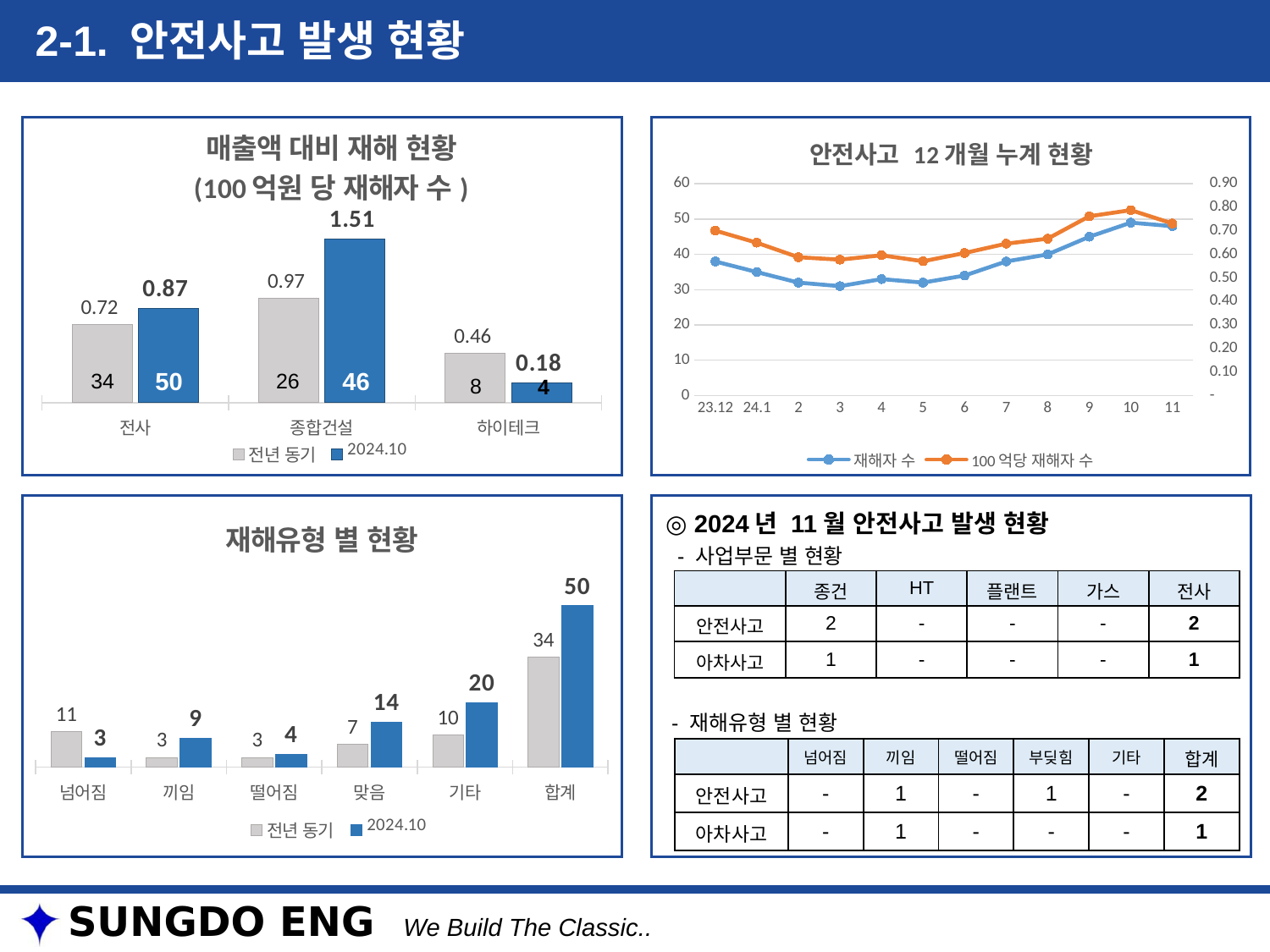

2-1. 안전사고 발생 현황

### Chart: 안전사고 12개월 누계 현황

| Category | 재해자 수 | 100억당 재해자 수 |
|---|---|---|
| 23.12 | 38.0 | 0.7012020690460394 |
| 24.1 | 35.0 | 0.6497097168776987 |
| 2 | 32.0 | 0.5881018333362058 |
| 3 | 31.0 | 0.5775289439852737 |
| 4 | 33.0 | 0.5962295438860161 |
| 5 | 32.0 | 0.5707105053937755 |
| 6 | 34.0 | 0.6058860183455234 |
| 7 | 38.0 | 0.6456662573531338 |
| 8 | 40.0 | 0.6668316293700536 |
| 9 | 45.0 | 0.7621063921319574 |
| 10 | 49.0 | 0.7881781667876157 |
| 11 | 48.0 | 0.7314314388237145 |

### Chart: 매출액 대비 재해 현황
(100억원 당 재해자 수)

| Category | 전년 동기 | 2024.10 |
|---|---|---|
| 전사 | 0.7240913195820438 | 0.8734747248550669 |
| 종합건설 | 0.9651951167201898 | 1.5111256654835914 |
| 하이테크 | 0.4576778222421967 | 0.17974417988379912 |
50
46
34
26
8
4
◎ 2024년 11월 안전사고 발생 현황
  - 사업부문 별 현황

 - 재해유형 별 현황

### Chart: 재해유형 별 현황

| Category | 전년 동기 | 2024.10 |
|---|---|---|
| 넘어짐 | 11.0 | 3.0 |
| 끼임 | 3.0 | 9.0 |
| 떨어짐 | 3.0 | 4.0 |
| 맞음 | 7.0 | 14.0 |
| 기타 | 10.0 | 20.0 |
| 합계 | 34.0 | 50.0 |
|  | 종건 | HT | 플랜트 | 가스 | 전사 |
| --- | --- | --- | --- | --- | --- |
| 안전사고 | 2 | - | - | - | 2 |
| 아차사고 | 1 | - | - | - | 1 |
|  | 넘어짐 | 끼임 | 떨어짐 | 부딪힘 | 기타 | 합계 |
| --- | --- | --- | --- | --- | --- | --- |
| 안전사고 | - | 1 | - | 1 | - | 2 |
| 아차사고 | - | 1 | - | - | - | 1 |